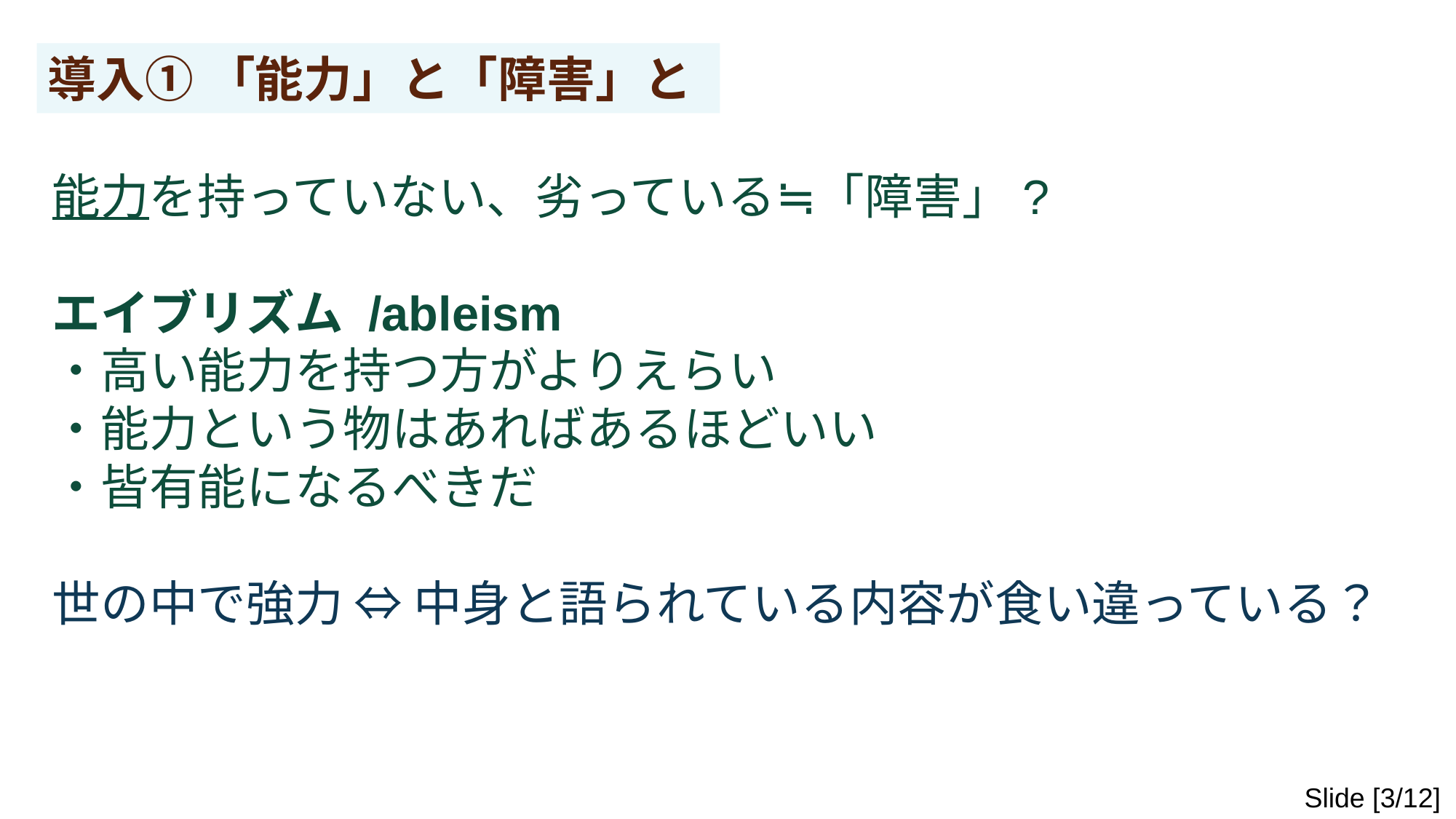

導入① 「能力」と「障害」と
能力を持っていない、劣っている≒「障害」?

エイブリズム /ableism
・高い能力を持つ方がよりえらい
・能力という物はあればあるほどいい
・皆有能になるべきだ

世の中で強力 ⇔ 中身と語られている内容が食い違っている？